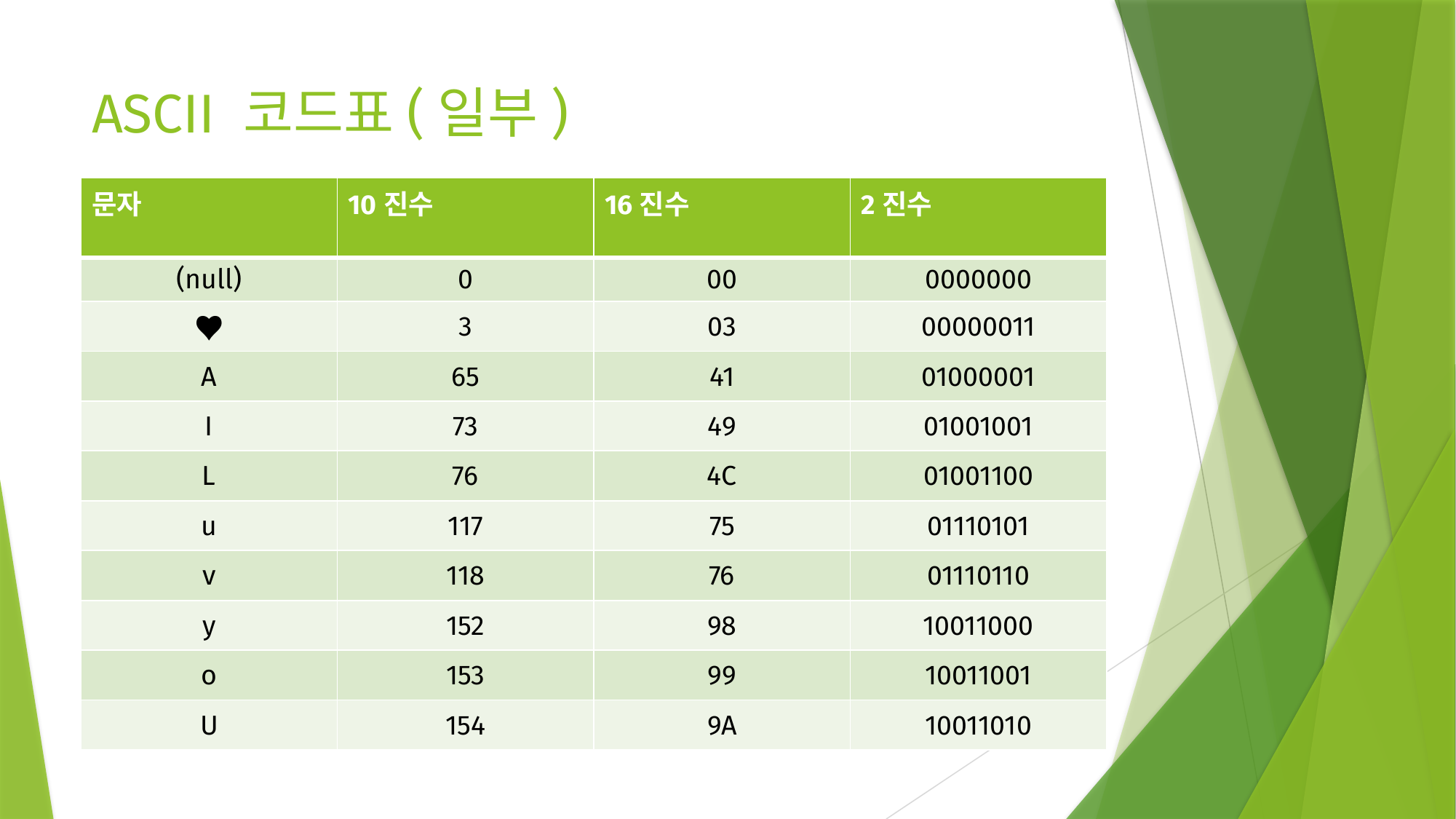

# ASCII 코드표(일부)
| 문자 | 10진수 | 16진수 | 2진수 |
| --- | --- | --- | --- |
| (null) | 0 | 00 | 0000000 |
| ♥ | 3 | 03 | 00000011 |
| A | 65 | 41 | 01000001 |
| I | 73 | 49 | 01001001 |
| L | 76 | 4C | 01001100 |
| u | 117 | 75 | 01110101 |
| v | 118 | 76 | 01110110 |
| y | 152 | 98 | 10011000 |
| o | 153 | 99 | 10011001 |
| U | 154 | 9A | 10011010 |